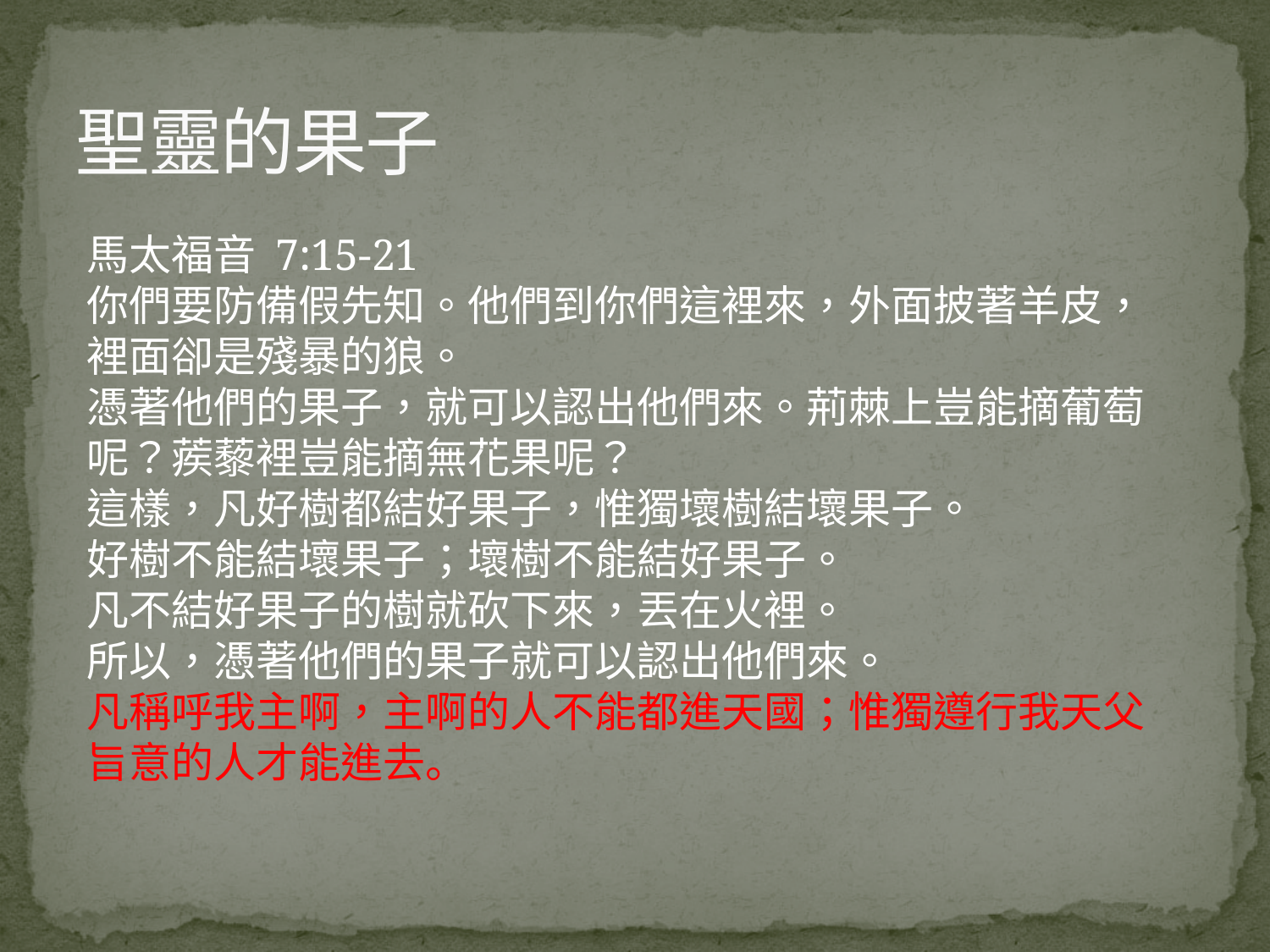

# 聖靈的果子
馬太福音 7:15-21
你們要防備假先知。他們到你們這裡來，外面披著羊皮，裡面卻是殘暴的狼。
憑著他們的果子，就可以認出他們來。荊棘上豈能摘葡萄呢？蒺藜裡豈能摘無花果呢？
這樣，凡好樹都結好果子，惟獨壞樹結壞果子。
好樹不能結壞果子；壞樹不能結好果子。
凡不結好果子的樹就砍下來，丟在火裡。
所以，憑著他們的果子就可以認出他們來。
凡稱呼我主啊，主啊的人不能都進天國；惟獨遵行我天父旨意的人才能進去。